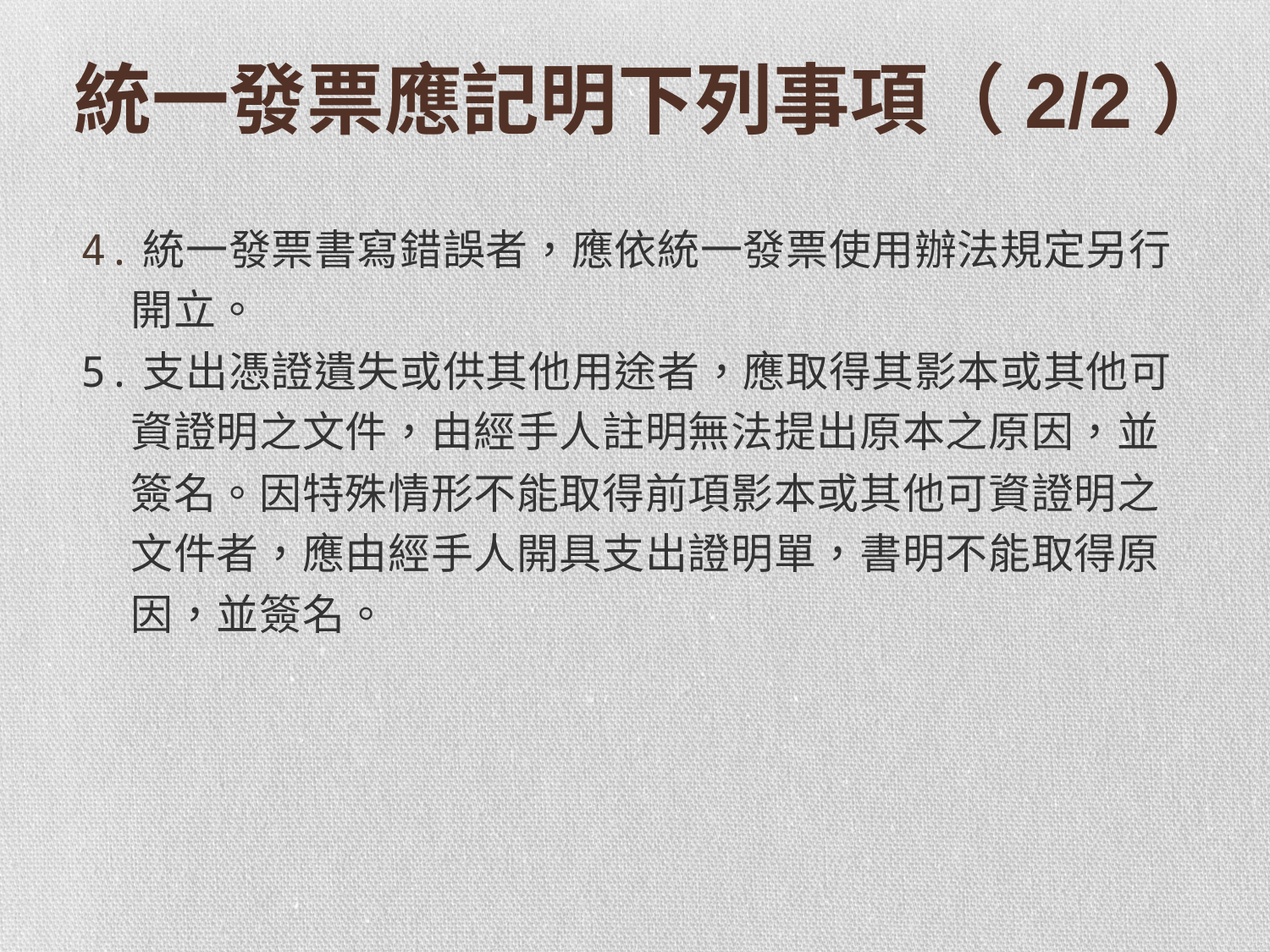

# 統一發票應記明下列事項（2/2）
4.統一發票書寫錯誤者，應依統一發票使用辦法規定另行開立。
5.支出憑證遺失或供其他用途者，應取得其影本或其他可資證明之文件，由經手人註明無法提出原本之原因，並簽名。因特殊情形不能取得前項影本或其他可資證明之文件者，應由經手人開具支出證明單，書明不能取得原因，並簽名。

12